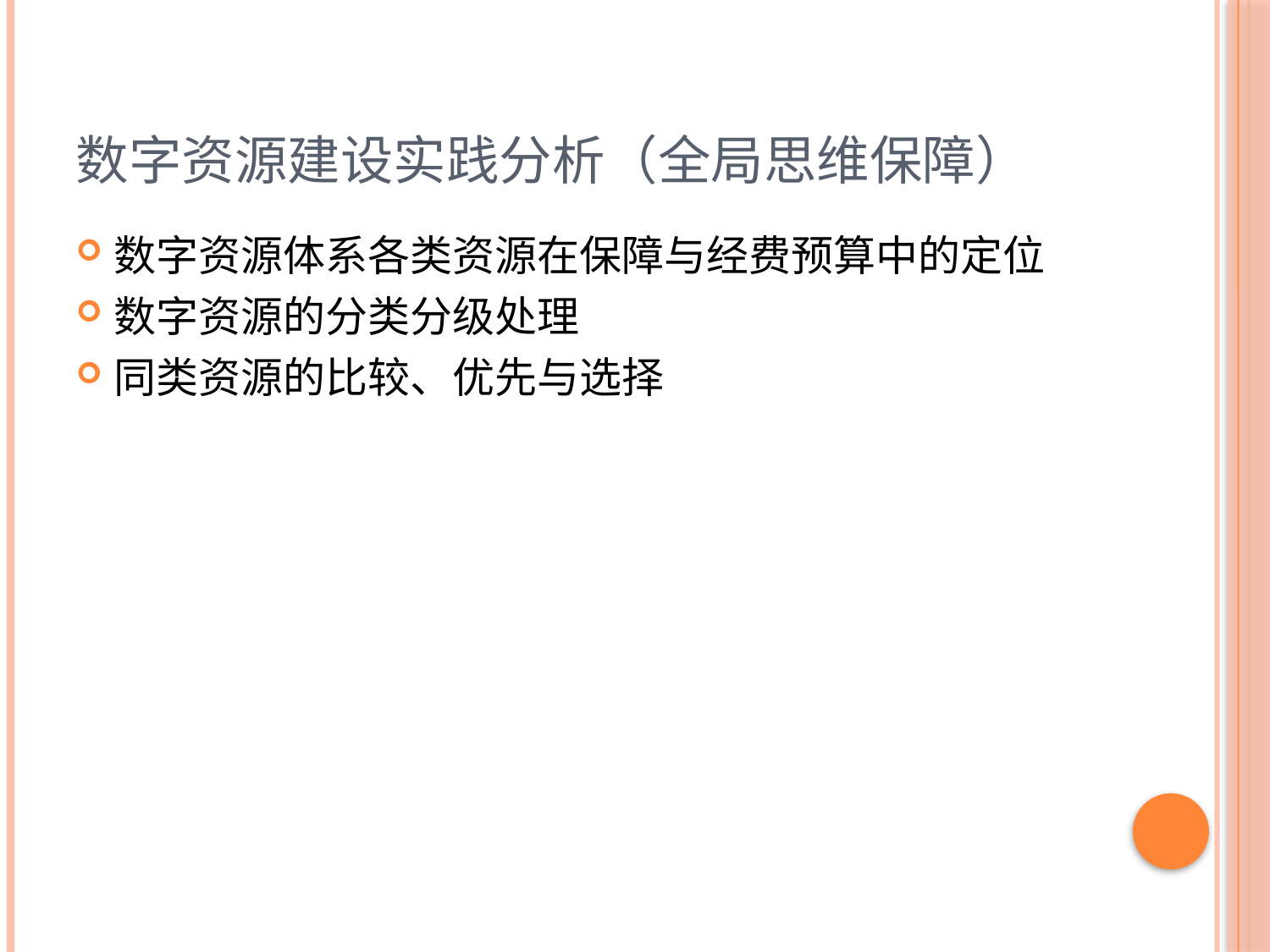

# 数字资源建设实践分析（全局思维保障）
数字资源体系各类资源在保障与经费预算中的定位
数字资源的分类分级处理
同类资源的比较、优先与选择